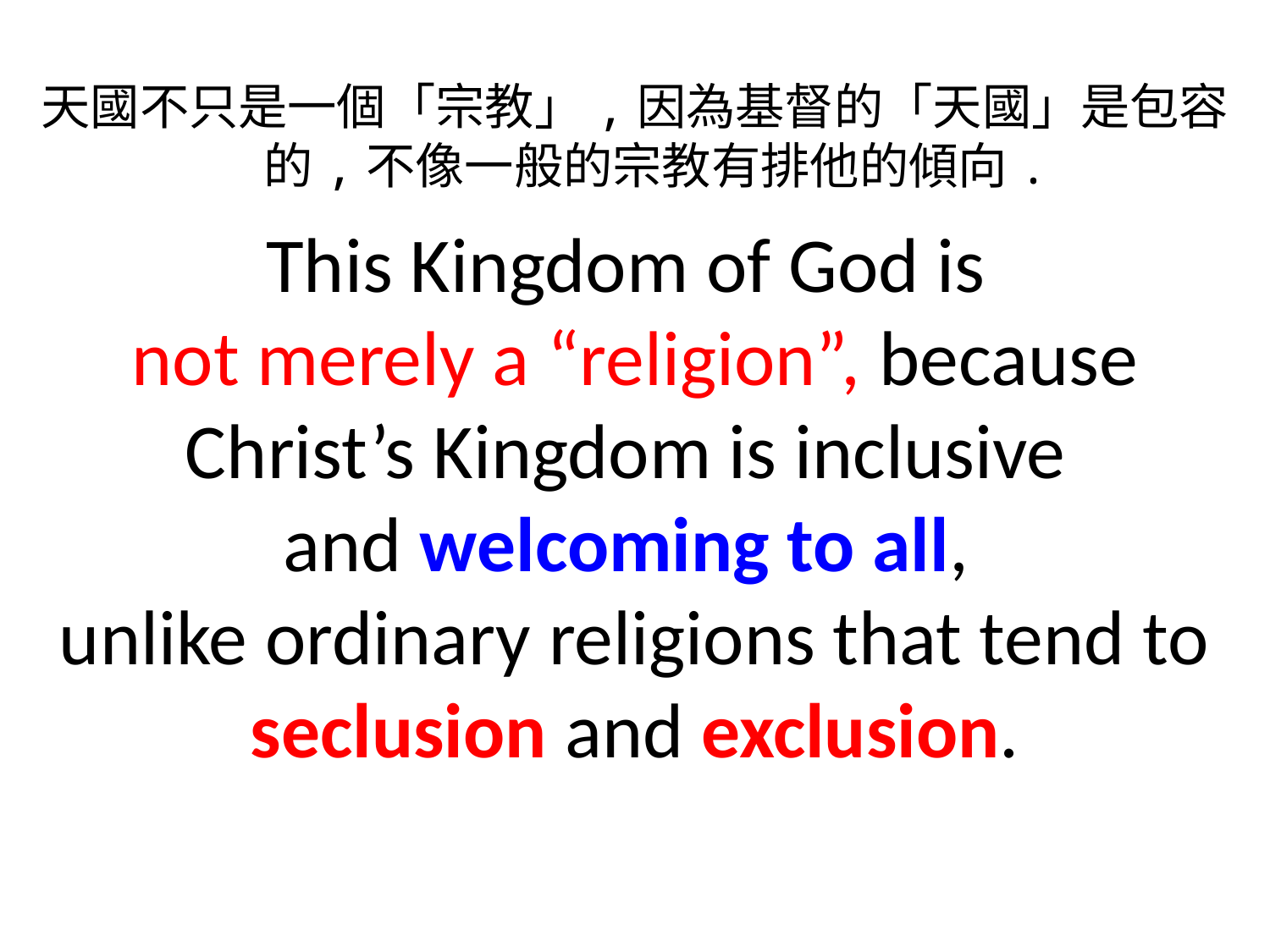

天國不只是一個「宗教」,因為基督的「天國」是包容的,不像一般的宗教有排他的傾向.
This Kingdom of God is
not merely a “religion”, because Christ’s Kingdom is inclusive
and welcoming to all,
unlike ordinary religions that tend to seclusion and exclusion.